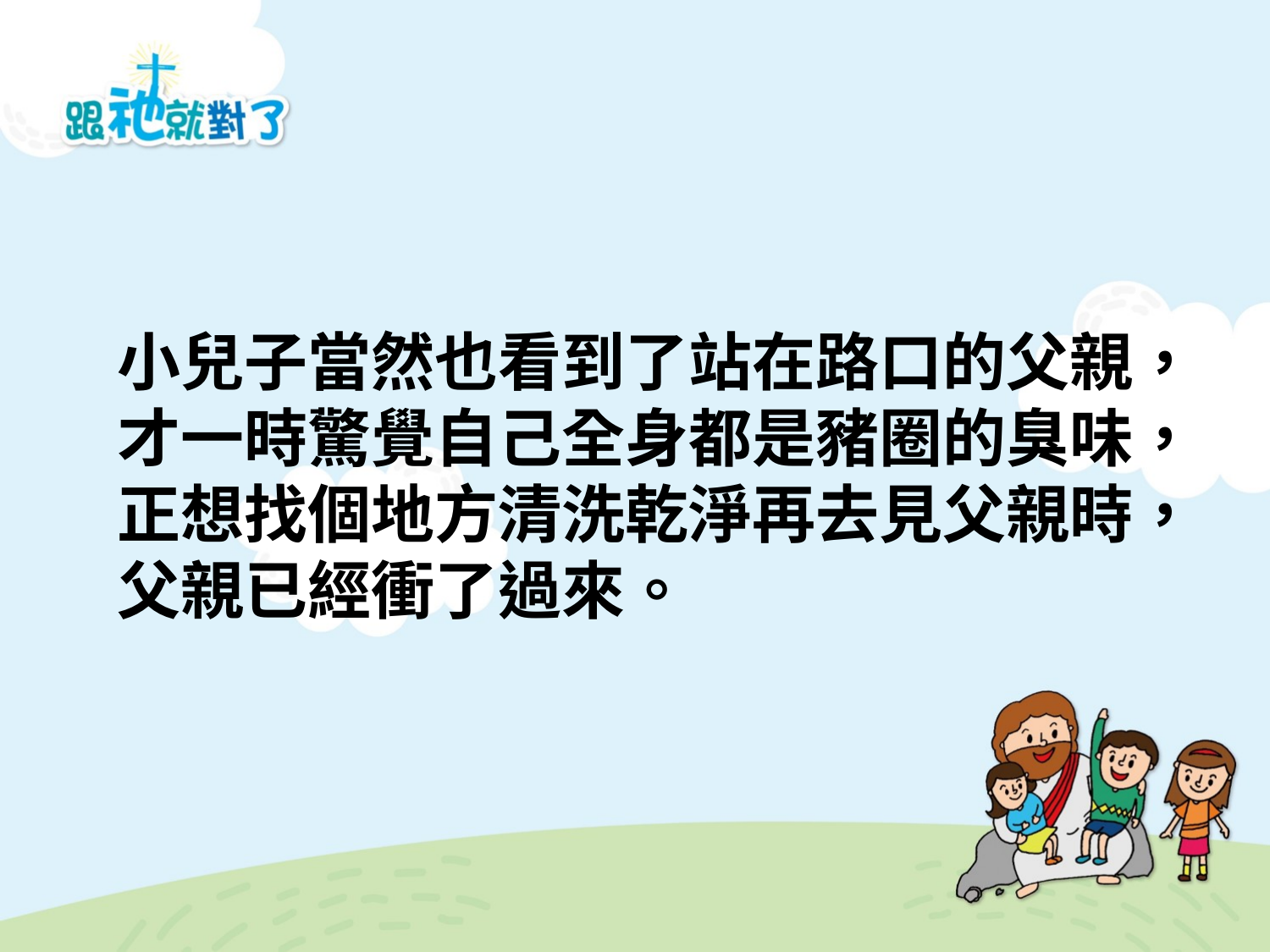

小兒子當然也看到了站在路口的父親，才一時驚覺自己全身都是豬圈的臭味，正想找個地方清洗乾淨再去見父親時，父親已經衝了過來。